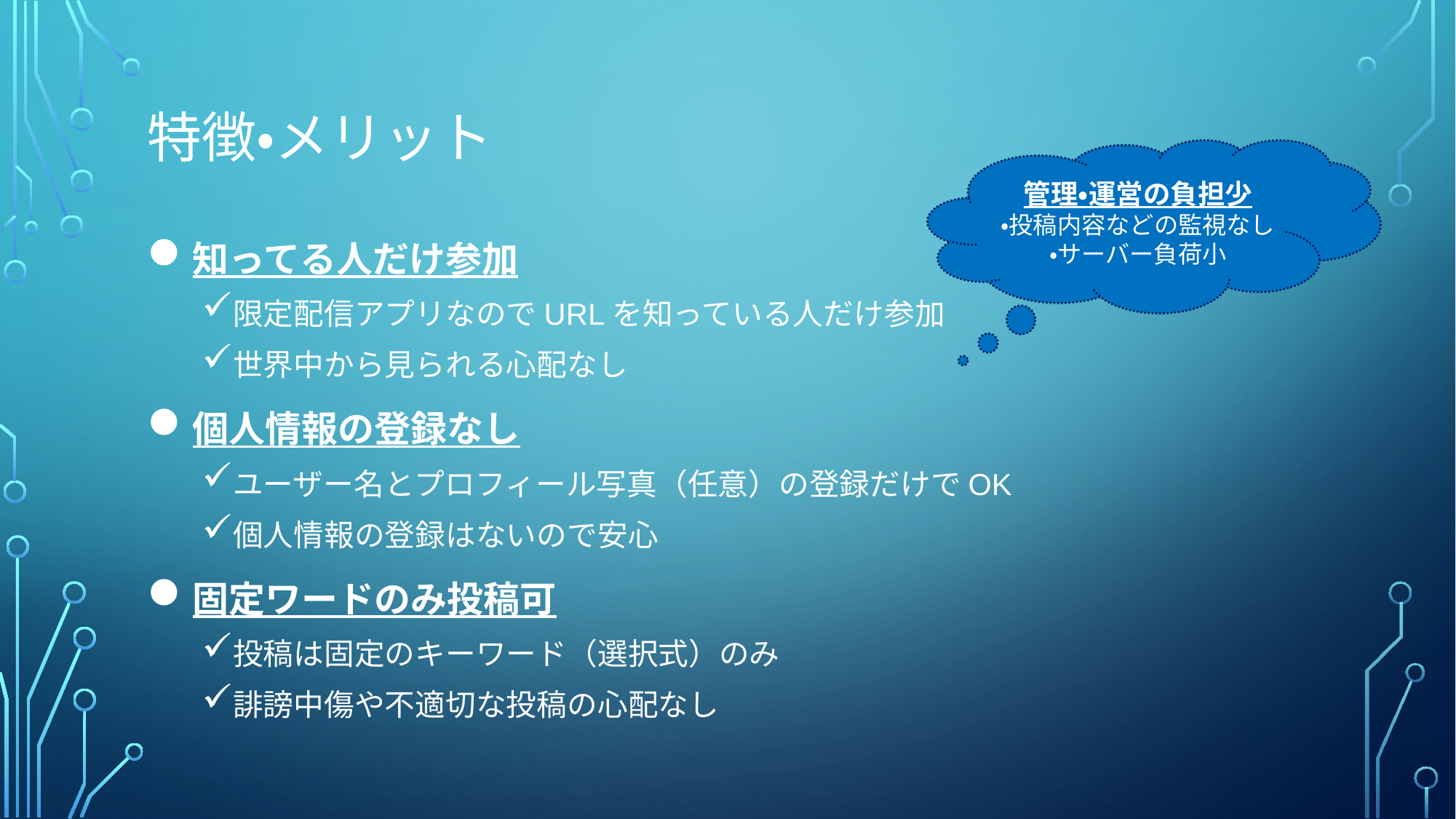

# 特徴・メリット
管理・運営の負担少
・投稿内容などの監視なし
・サーバー負荷小
知ってる人だけ参加
限定配信アプリなのでURLを知っている人だけ参加
世界中から見られる心配なし
個人情報の登録なし
ユーザー名とプロフィール写真（任意）の登録だけでOK
個人情報の登録はないので安心
固定ワードのみ投稿可
投稿は固定のキーワード（選択式）のみ
誹謗中傷や不適切な投稿の心配なし